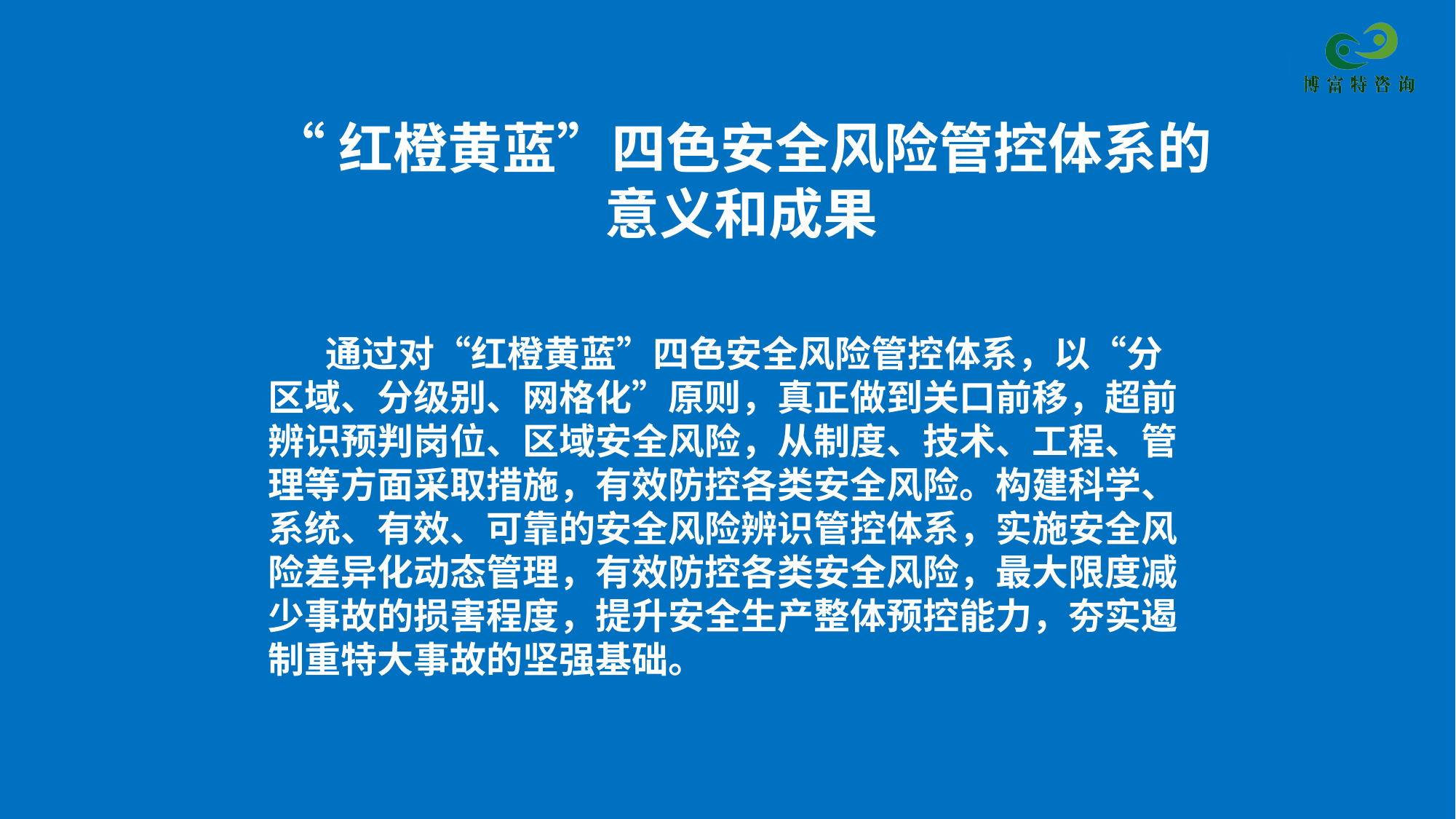

# “红橙黄蓝”四色安全风险管控体系的意义和成果

           通过对“红橙黄蓝”四色安全风险管控体系，以“分区域、分级别、网格化”原则，真正做到关口前移，超前辨识预判岗位、区域安全风险，从制度、技术、工程、管理等方面采取措施，有效防控各类安全风险。构建科学、系统、有效、可靠的安全风险辨识管控体系，实施安全风险差异化动态管理，有效防控各类安全风险，最大限度减少事故的损害程度，提升安全生产整体预控能力，夯实遏制重特大事故的坚强基础。
28